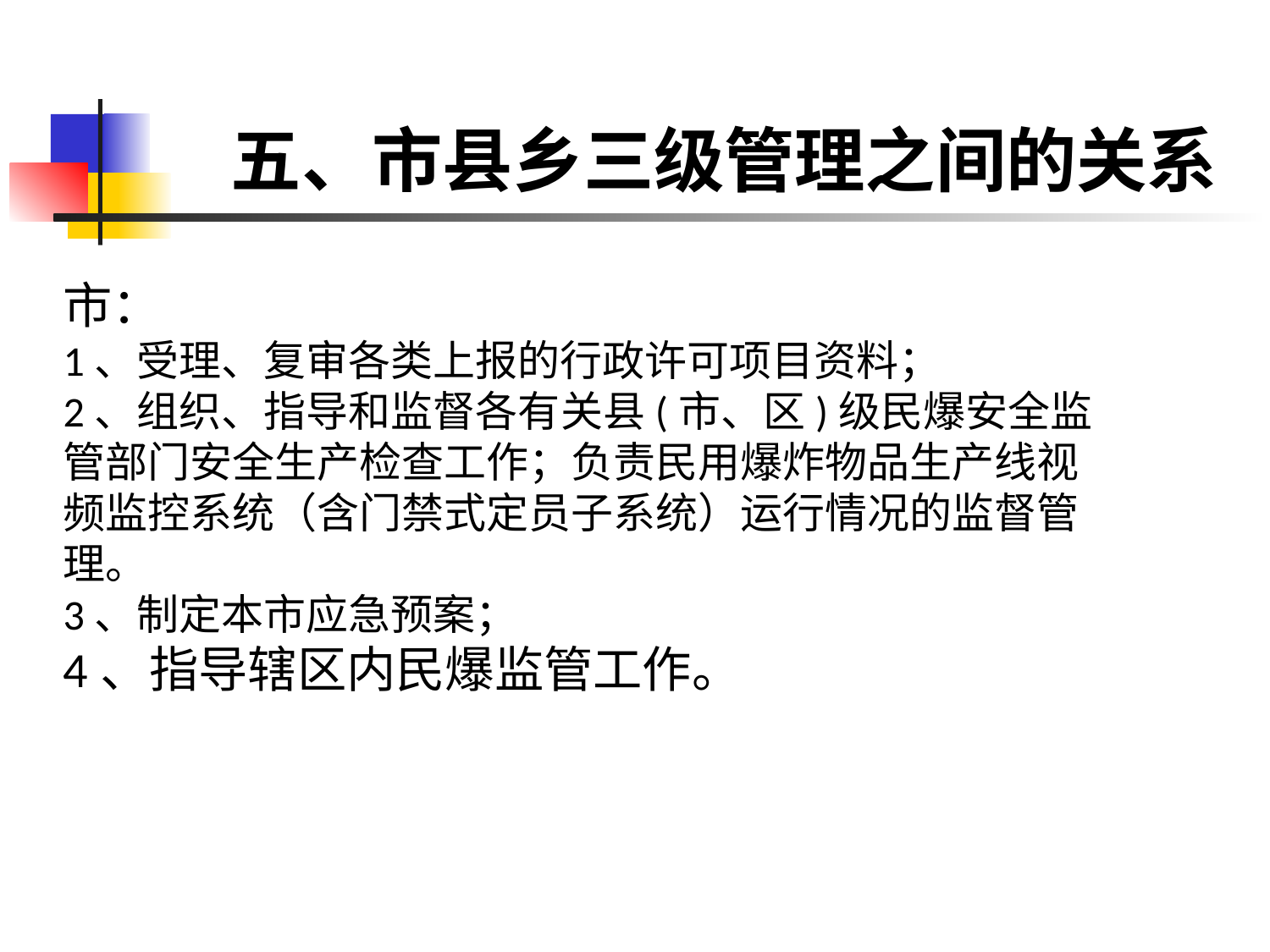

# 五、市县乡三级管理之间的关系

市：
1、受理、复审各类上报的行政许可项目资料；
2、组织、指导和监督各有关县(市、区)级民爆安全监管部门安全生产检查工作；负责民用爆炸物品生产线视频监控系统（含门禁式定员子系统）运行情况的监督管理。
3、制定本市应急预案；
4、指导辖区内民爆监管工作。